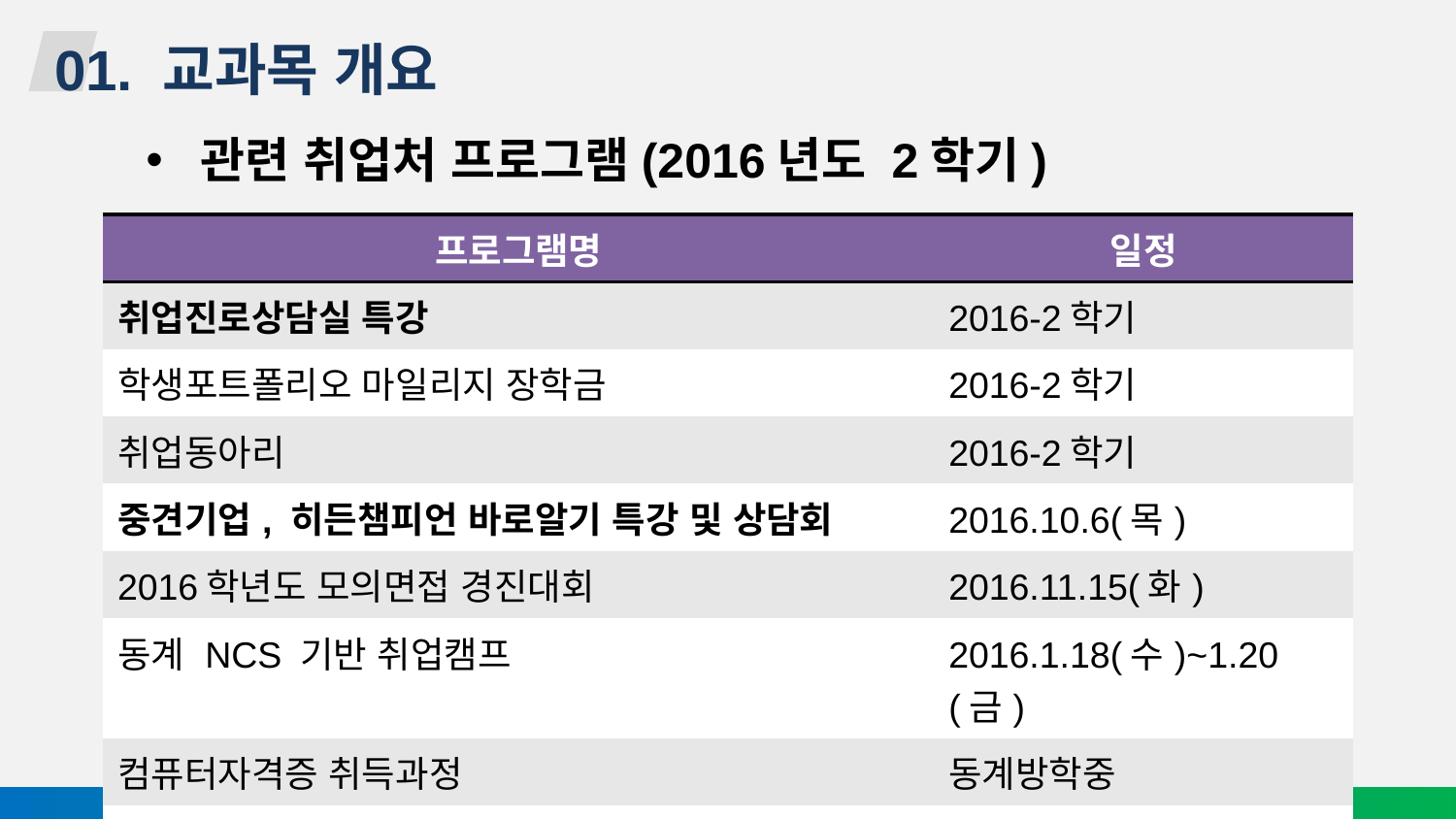

01. 교과목 개요

관련 취업처 프로그램(2016년도 2학기)
| 프로그램명 | 일정 |
| --- | --- |
| 취업진로상담실 특강 | 2016-2학기 |
| 학생포트폴리오 마일리지 장학금 | 2016-2학기 |
| 취업동아리 | 2016-2학기 |
| 중견기업, 히든챔피언 바로알기 특강 및 상담회 | 2016.10.6(목) |
| 2016학년도 모의면접 경진대회 | 2016.11.15(화) |
| 동계 NCS 기반 취업캠프 | 2016.1.18(수)~1.20(금) |
| 컴퓨터자격증 취득과정 | 동계방학중 |
| 이미지메이킹 클리닉 | 수시 |